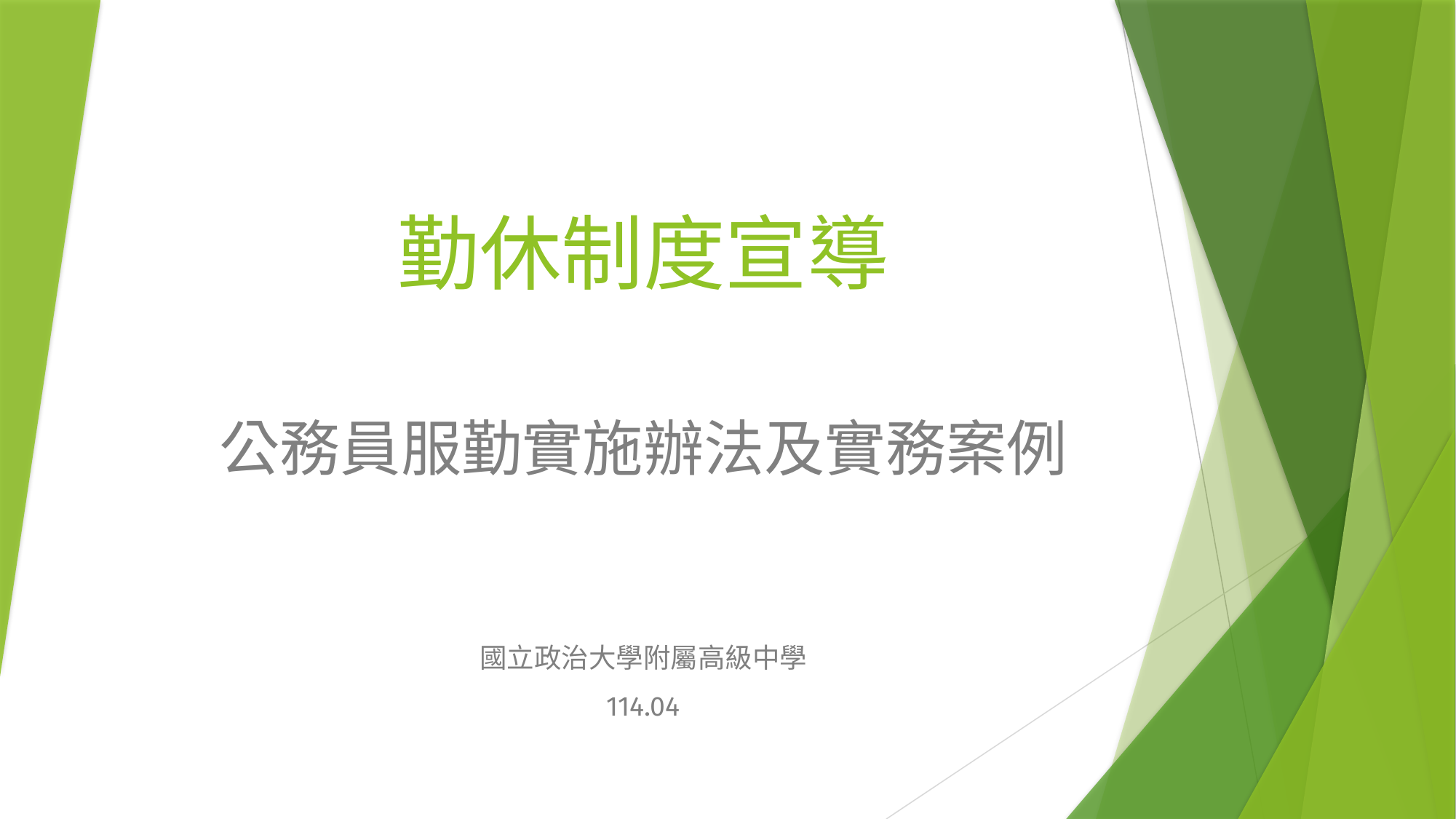

# 勤休制度宣導
公務員服勤實施辦法及實務案例
國立政治大學附屬高級中學
114.04